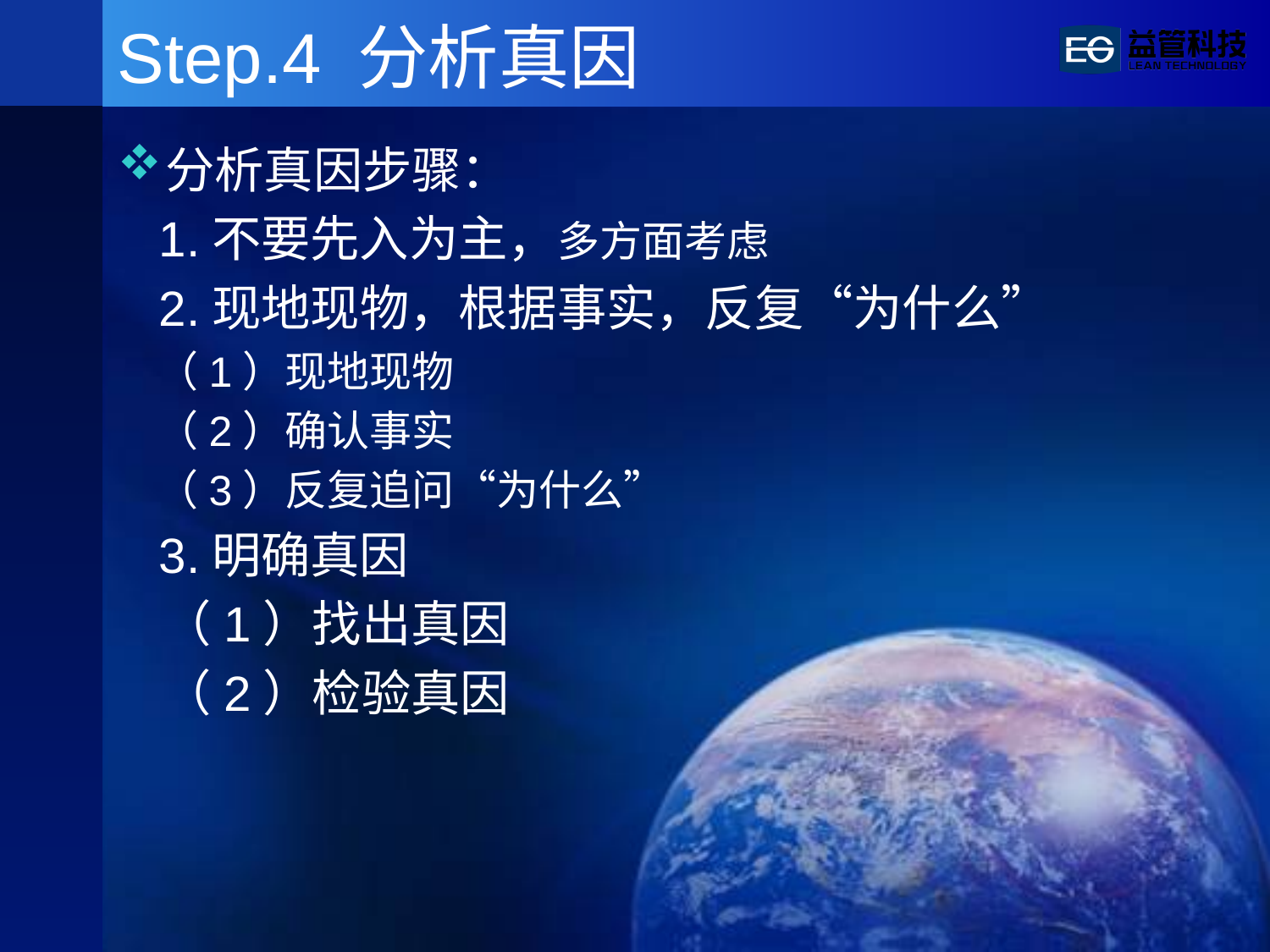

# Step.4 分析真因
分析真因步骤：
   1.不要先入为主，多方面考虑
   2.现地现物，根据事实，反复“为什么”
   （1）现地现物
   （2）确认事实
   （3）反复追问“为什么”
   3.明确真因
   （1）找出真因
   （2）检验真因